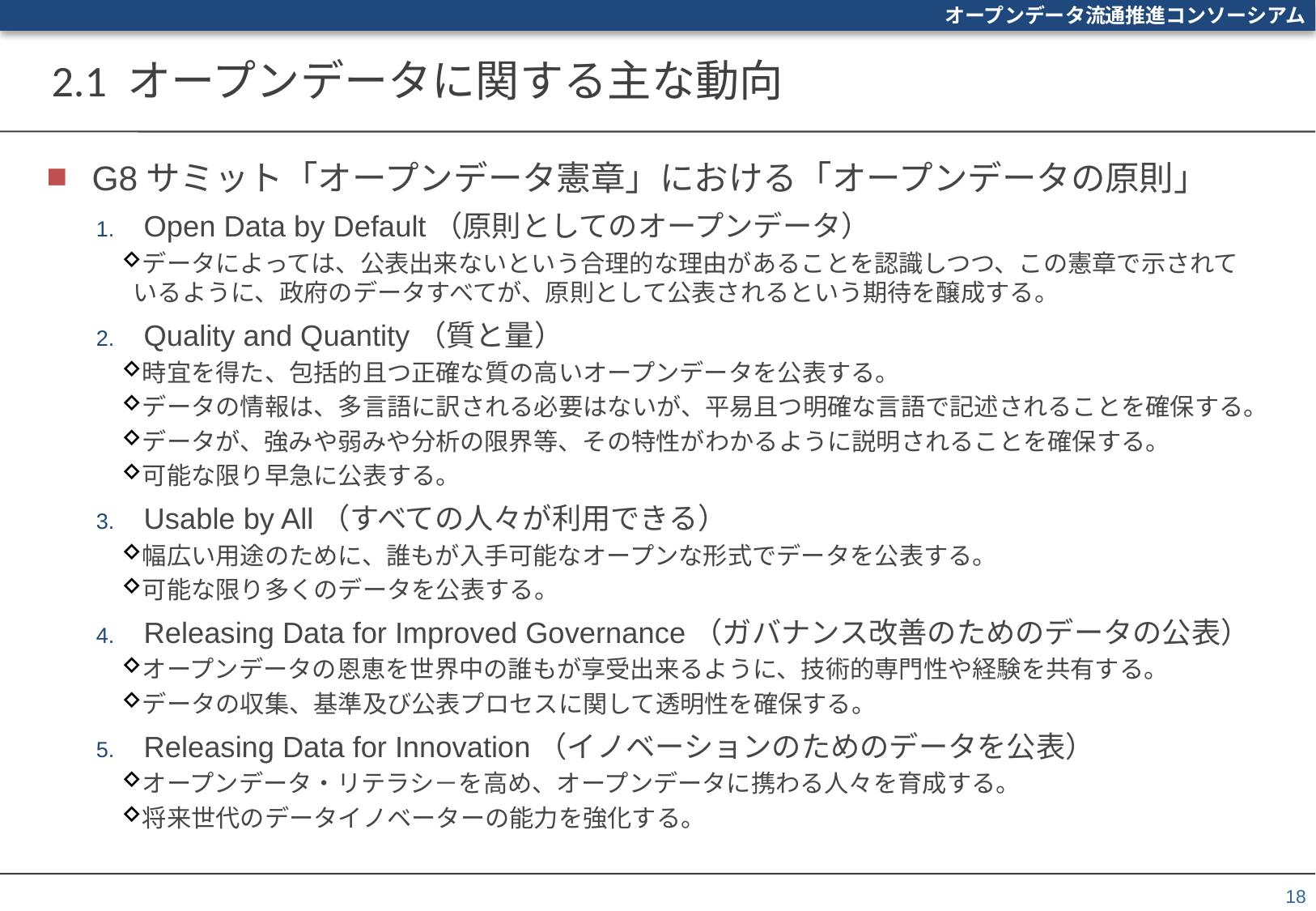

# 2.1 オープンデータに関する主な動向
G8サミット「オープンデータ憲章」における「オープンデータの原則」
Open Data by Default（原則としてのオープンデータ）
データによっては、公表出来ないという合理的な理由があることを認識しつつ、この憲章で示されているように、政府のデータすべてが、原則として公表されるという期待を醸成する。
Quality and Quantity（質と量）
時宜を得た、包括的且つ正確な質の高いオープンデータを公表する。
データの情報は、多言語に訳される必要はないが、平易且つ明確な言語で記述されることを確保する。
データが、強みや弱みや分析の限界等、その特性がわかるように説明されることを確保する。
可能な限り早急に公表する。
Usable by All（すべての人々が利用できる）
幅広い用途のために、誰もが入手可能なオープンな形式でデータを公表する。
可能な限り多くのデータを公表する。
Releasing Data for Improved Governance（ガバナンス改善のためのデータの公表）
オープンデータの恩恵を世界中の誰もが享受出来るように、技術的専門性や経験を共有する。
データの収集、基準及び公表プロセスに関して透明性を確保する。
Releasing Data for Innovation（イノベーションのためのデータを公表）
オープンデータ・リテラシ－を高め、オープンデータに携わる人々を育成する。
将来世代のデータイノベーターの能力を強化する。

18